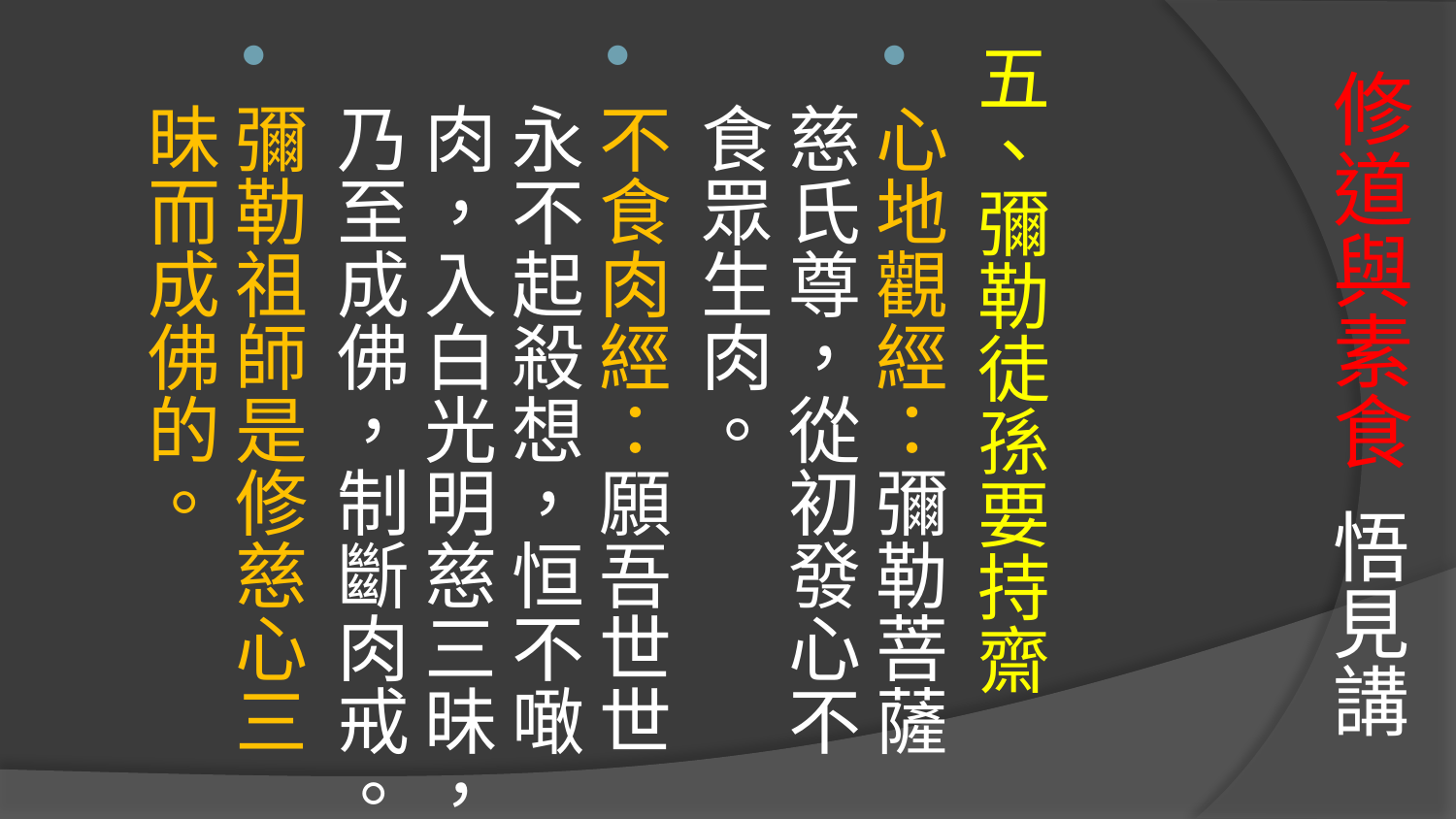

# 修道與素食  悟見講
五、彌勒徒孫要持齋
心地觀經：彌勒菩薩慈氏尊，從初發心不食眾生肉。
不食肉經：願吾世世永不起殺想，恒不噉肉，入白光明慈三昧，乃至成佛，制斷肉戒。
彌勒祖師是修慈心三昧而成佛的。